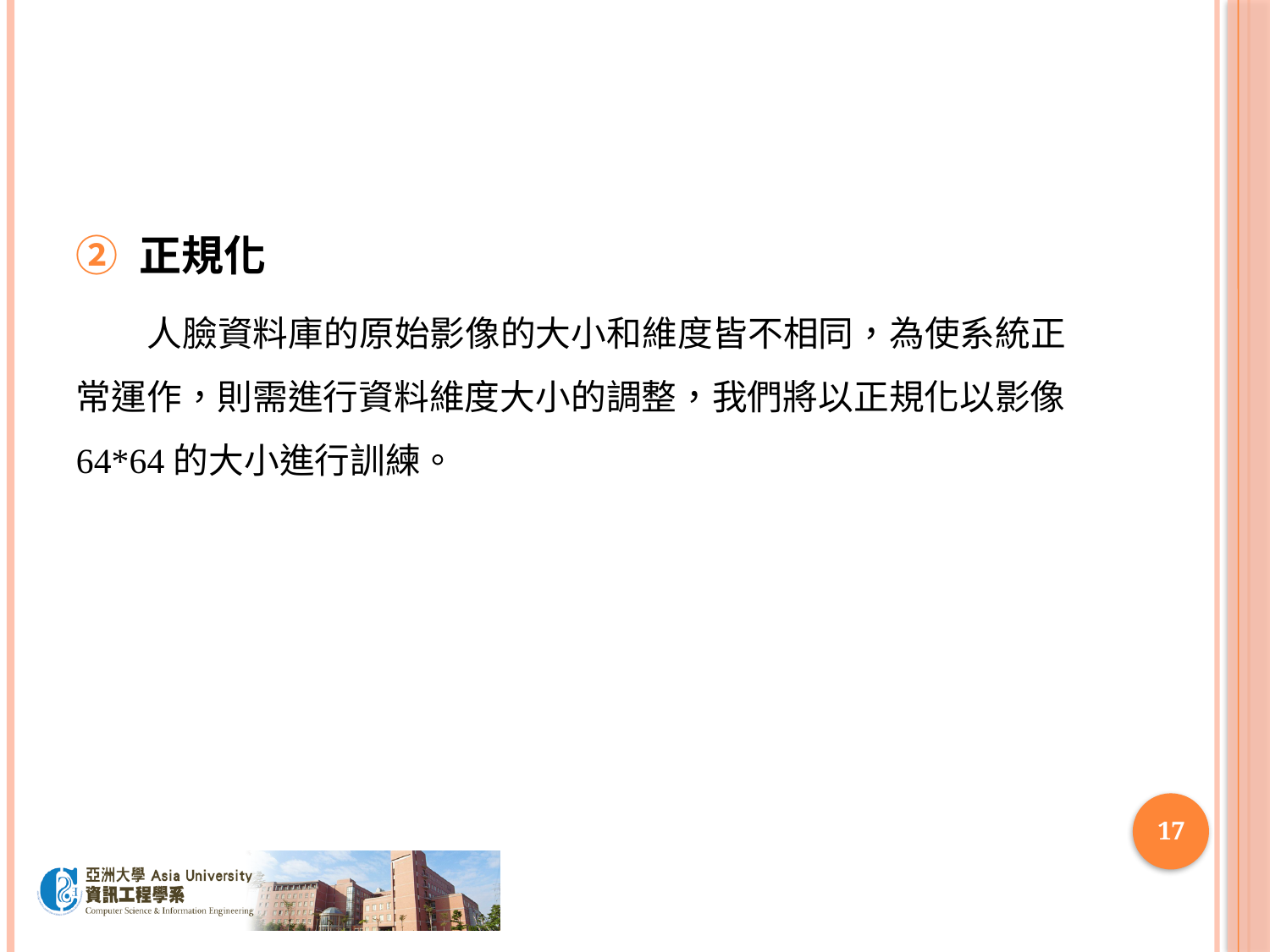

#
正規化
        人臉資料庫的原始影像的大小和維度皆不相同，為使系統正常運作，則需進行資料維度大小的調整，我們將以正規化以影像64*64的大小進行訓練。

17